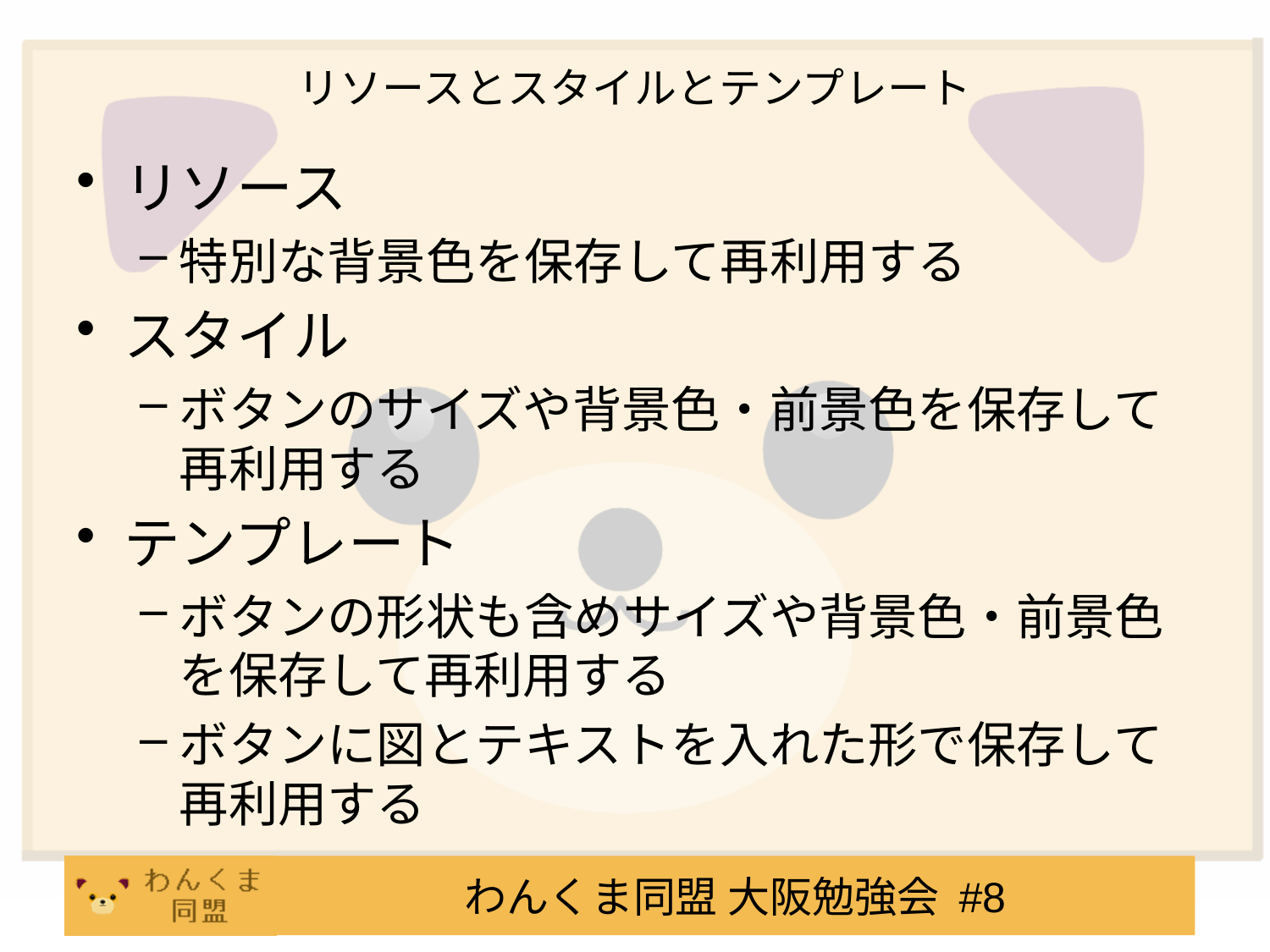

# リソースとスタイルとテンプレート
リソース
特別な背景色を保存して再利用する
スタイル
ボタンのサイズや背景色・前景色を保存して再利用する
テンプレート
ボタンの形状も含めサイズや背景色・前景色を保存して再利用する
ボタンに図とテキストを入れた形で保存して再利用する